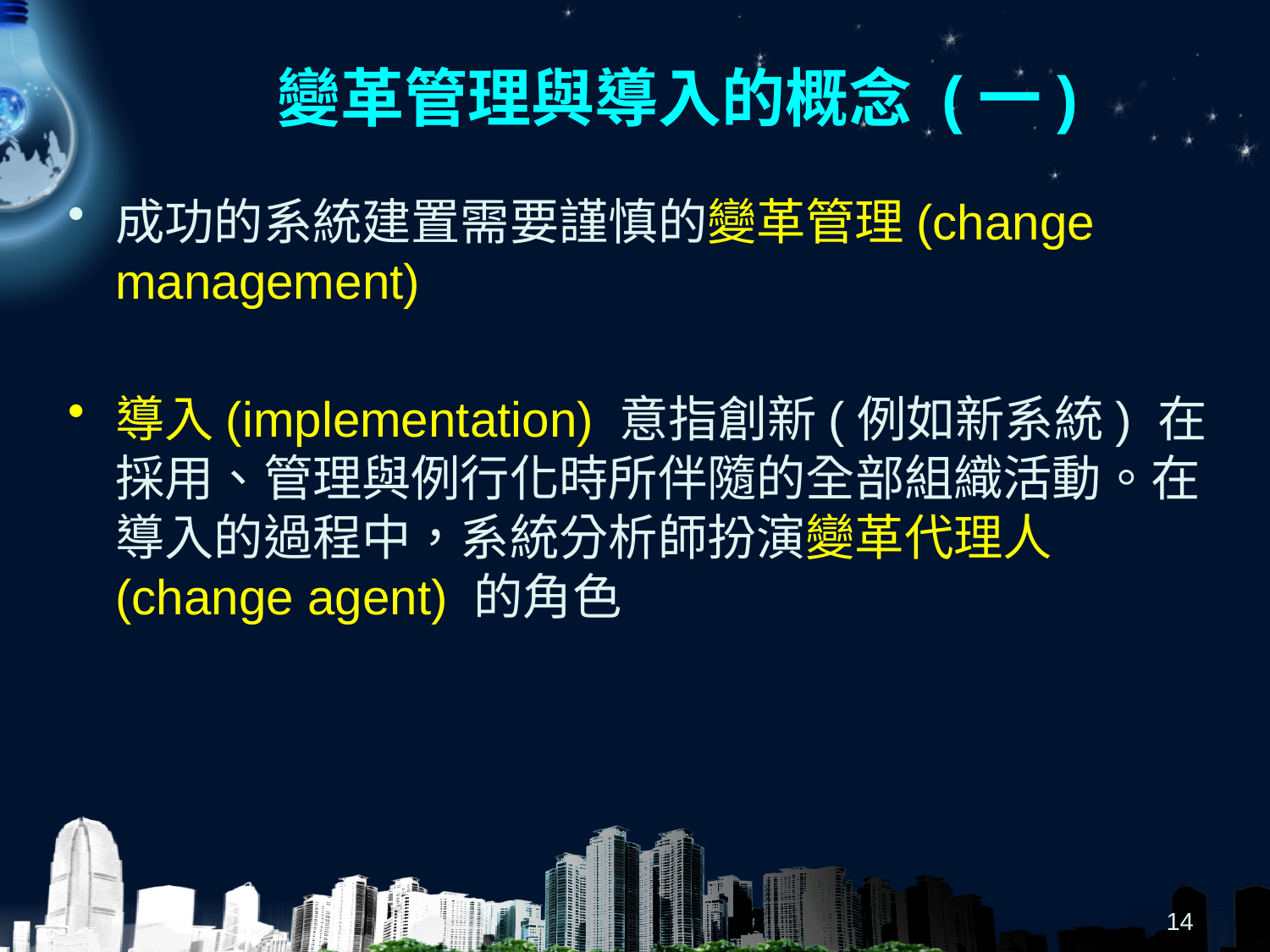

# 變革管理與導入的概念 (一)
成功的系統建置需要謹慎的變革管理(change management)

導入(implementation) 意指創新(例如新系統) 在採用、管理與例行化時所伴隨的全部組織活動。在導入的過程中，系統分析師扮演變革代理人(change agent) 的角色
14